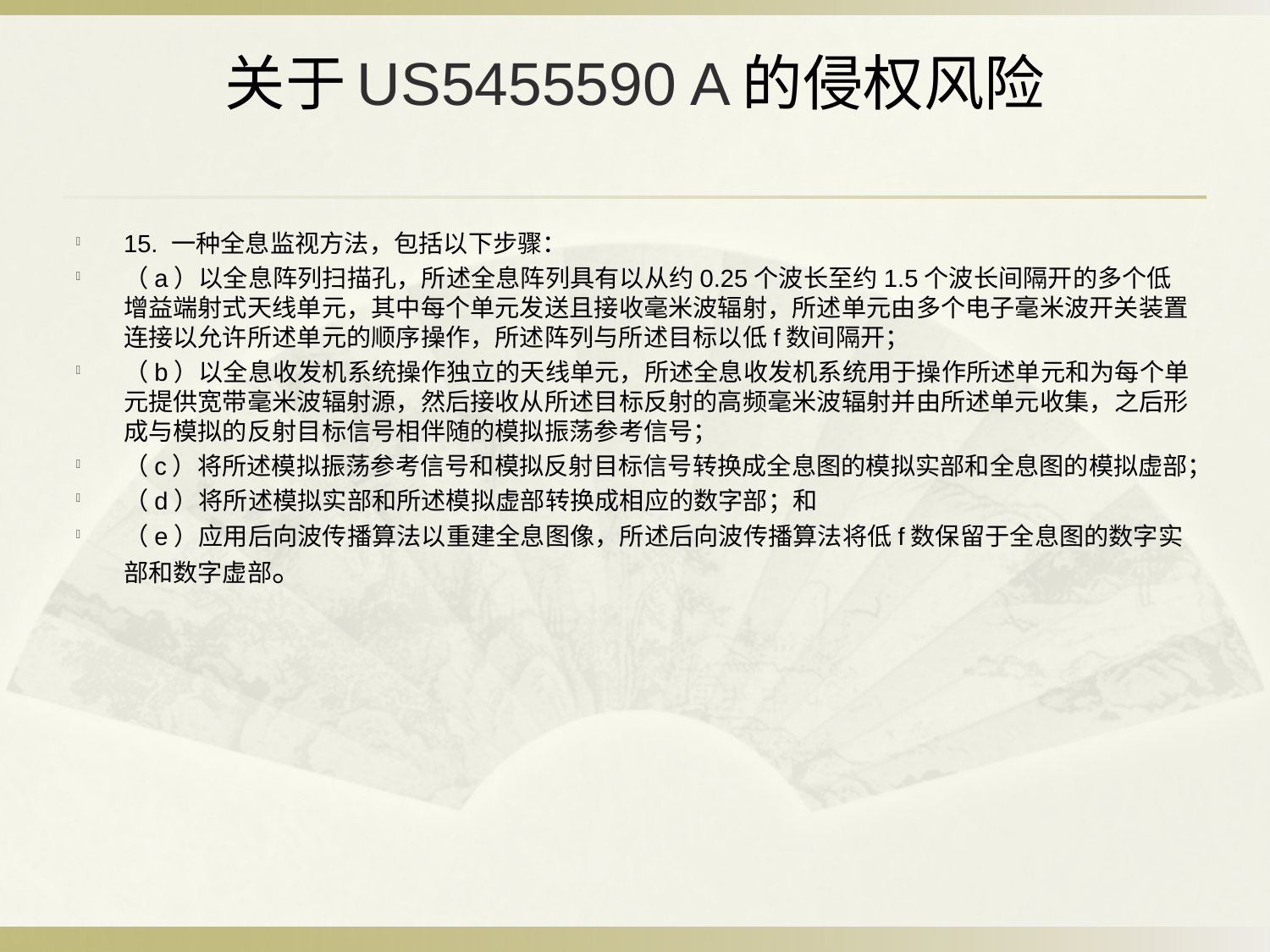

# 关于US5455590 A的侵权风险
15. 一种全息监视方法，包括以下步骤：
（a）以全息阵列扫描孔，所述全息阵列具有以从约0.25个波长至约1.5个波长间隔开的多个低增益端射式天线单元，其中每个单元发送且接收毫米波辐射，所述单元由多个电子毫米波开关装置连接以允许所述单元的顺序操作，所述阵列与所述目标以低f数间隔开；
（b）以全息收发机系统操作独立的天线单元，所述全息收发机系统用于操作所述单元和为每个单元提供宽带毫米波辐射源，然后接收从所述目标反射的高频毫米波辐射并由所述单元收集，之后形成与模拟的反射目标信号相伴随的模拟振荡参考信号；
（c）将所述模拟振荡参考信号和模拟反射目标信号转换成全息图的模拟实部和全息图的模拟虚部；
（d）将所述模拟实部和所述模拟虚部转换成相应的数字部；和
（e）应用后向波传播算法以重建全息图像，所述后向波传播算法将低f数保留于全息图的数字实部和数字虚部。